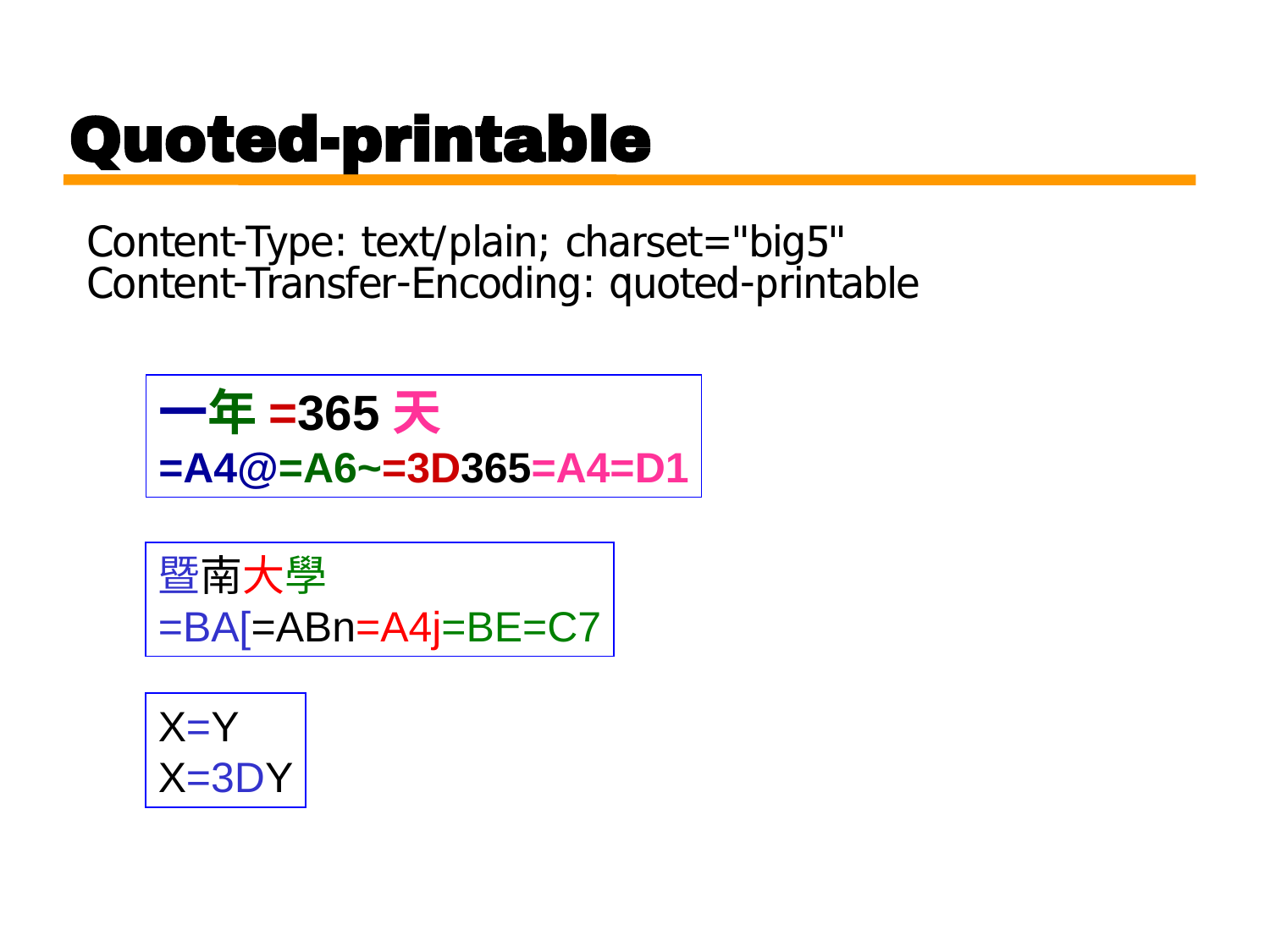

# Quoted-printable
Content-Type: text/plain; charset="big5"
Content-Transfer-Encoding: quoted-printable

一年=365天
=A4@=A6~=3D365=A4=D1
暨南大學
=BA[=ABn=A4j=BE=C7
X=Y
X=3DY